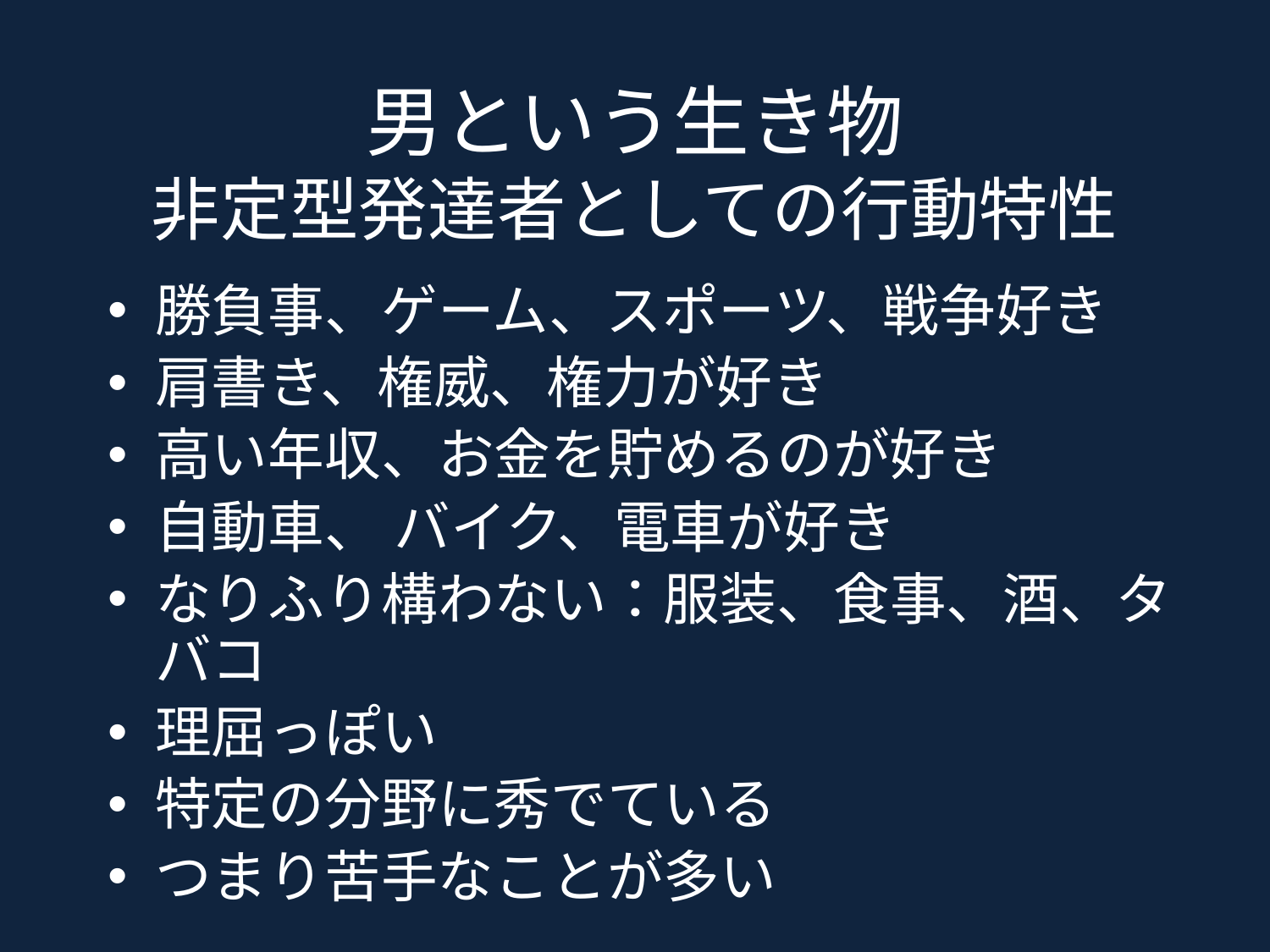

# 男という生き物 非定型発達者としての行動特性
勝負事、ゲーム、スポーツ、戦争好き
肩書き、権威、権力が好き
高い年収、お金を貯めるのが好き
自動車、 バイク、電車が好き
なりふり構わない：服装、食事、酒、タバコ
理屈っぽい
特定の分野に秀でている
つまり苦手なことが多い